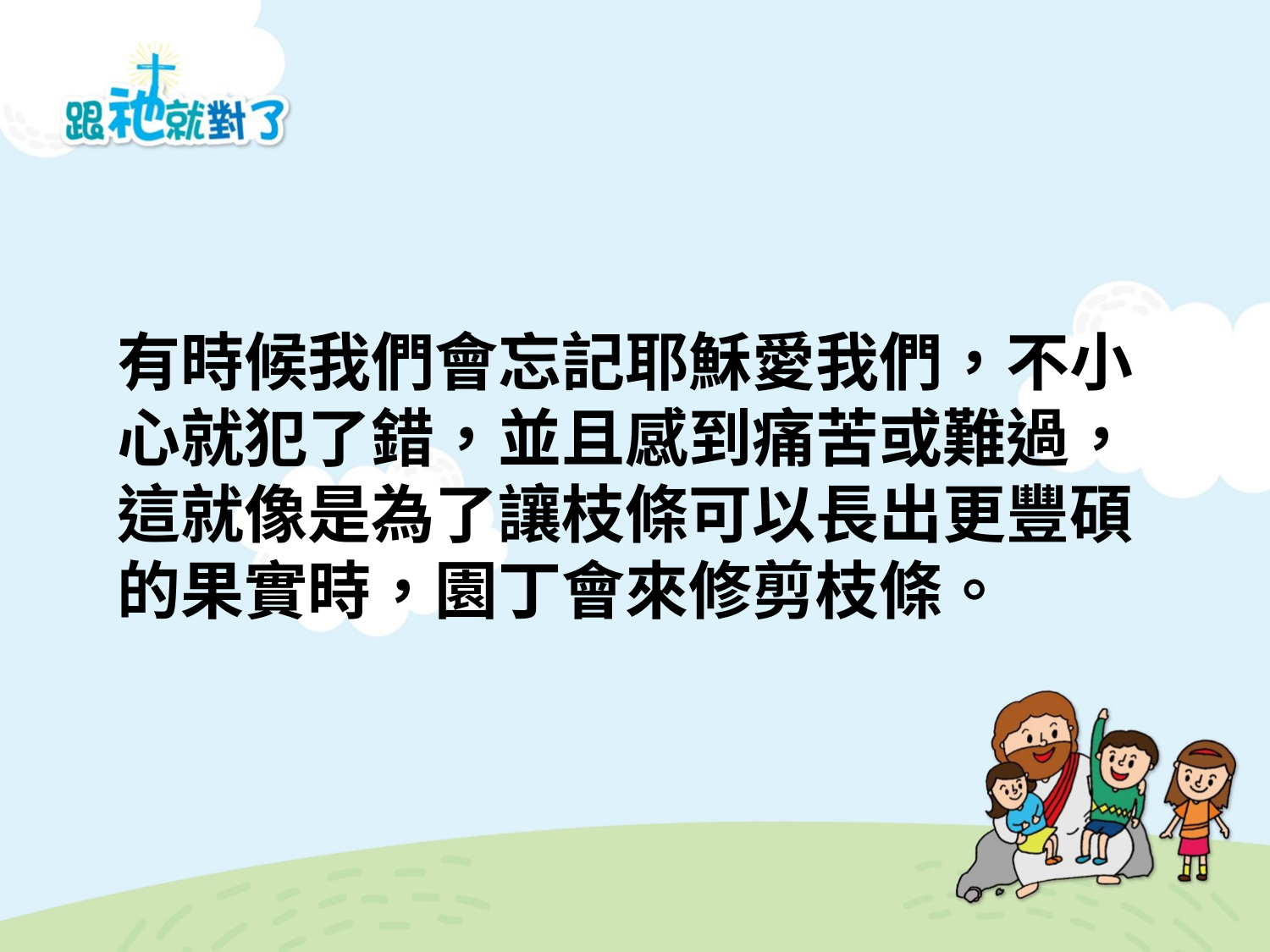

有時候我們會忘記耶穌愛我們，不小心就犯了錯，並且感到痛苦或難過，這就像是為了讓枝條可以長出更豐碩的果實時，園丁會來修剪枝條。